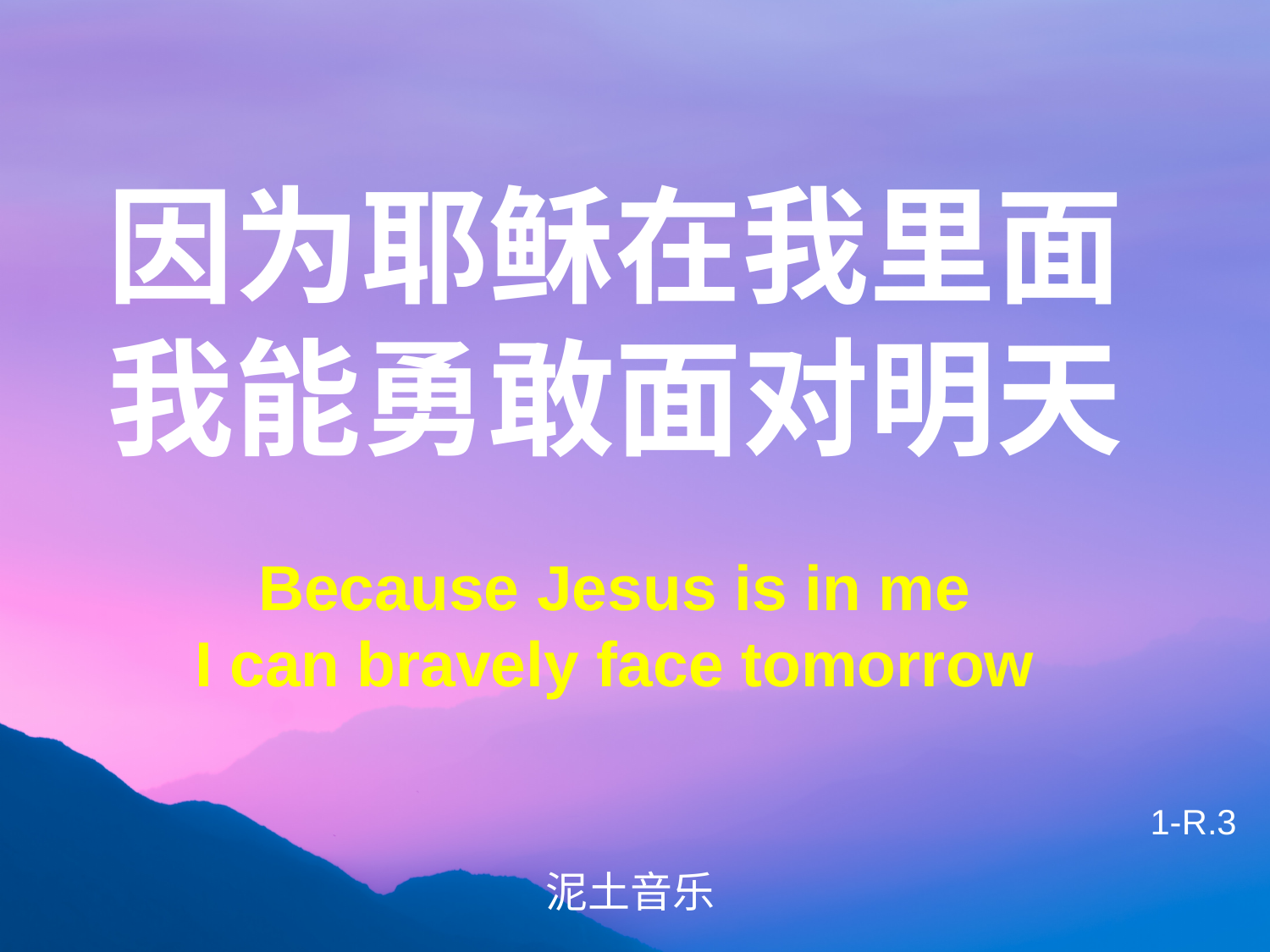

因为耶稣在我里面
我能勇敢面对明天

Because Jesus is in me
I can bravely face tomorrow
1-R.3
泥土音乐